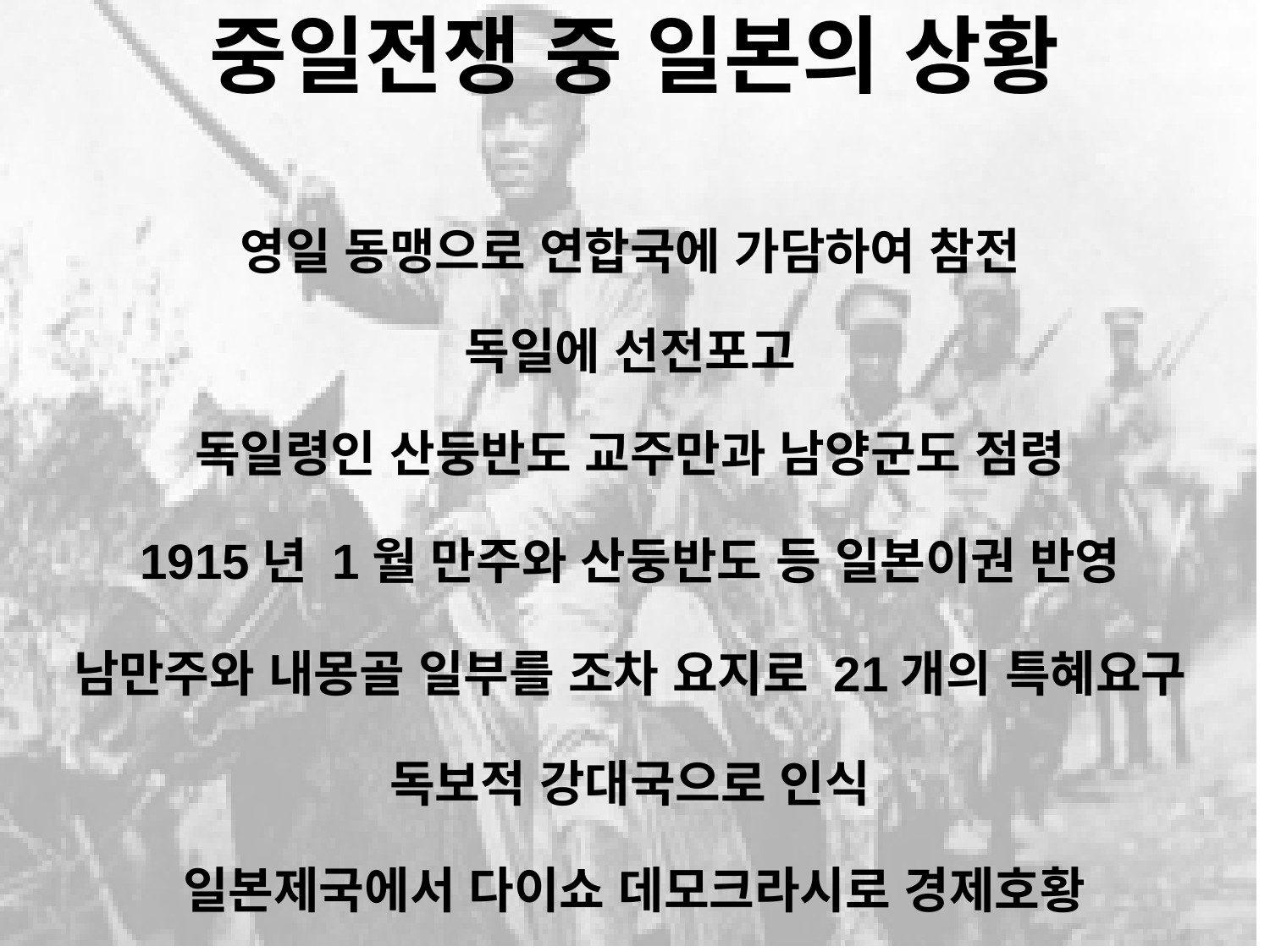

중일전쟁 중 일본의 상황
영일 동맹으로 연합국에 가담하여 참전
독일에 선전포고
독일령인 산둥반도 교주만과 남양군도 점령
1915년 1월 만주와 산둥반도 등 일본이권 반영
남만주와 내몽골 일부를 조차 요지로 21개의 특혜요구
독보적 강대국으로 인식
일본제국에서 다이쇼 데모크라시로 경제호황